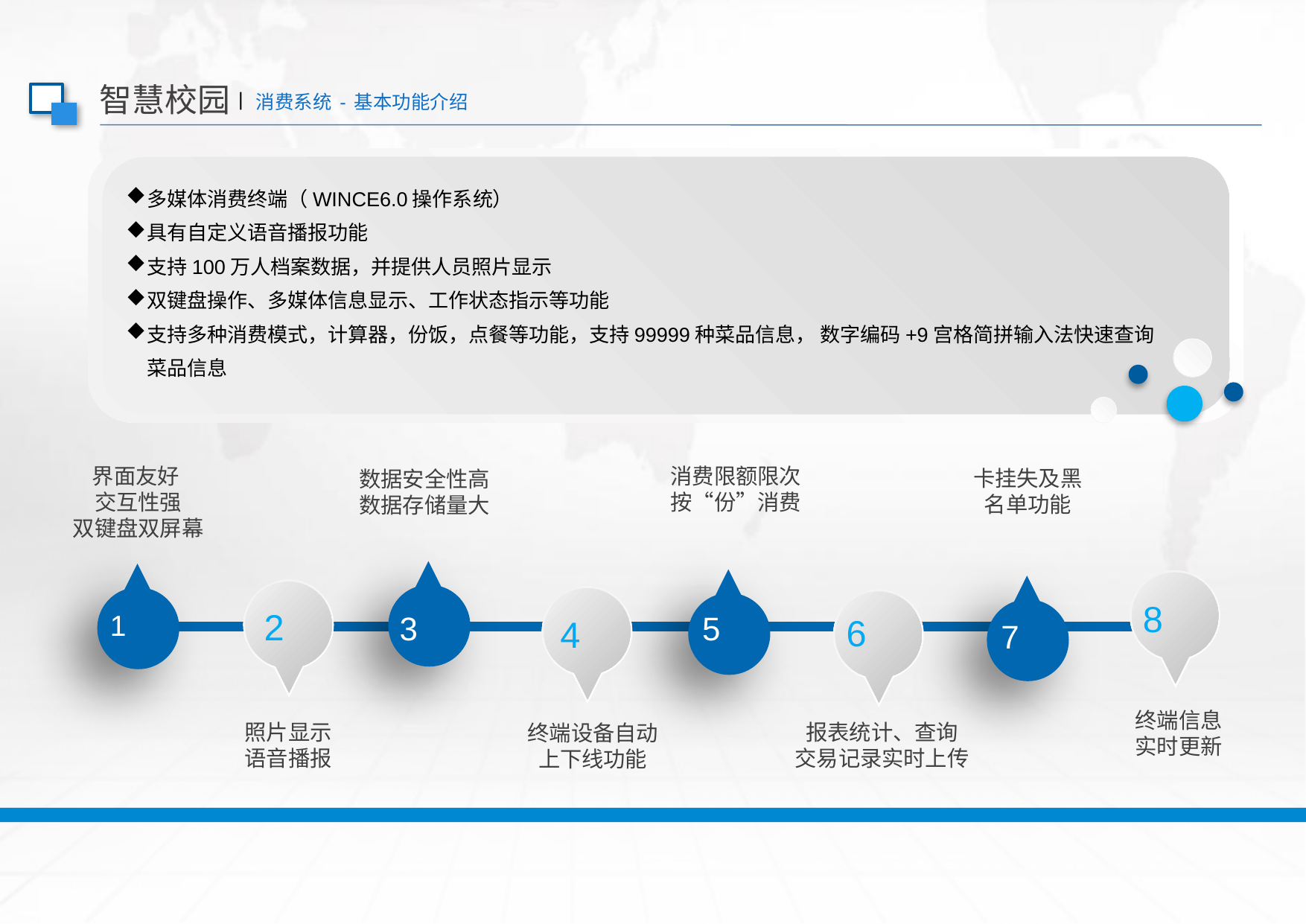

智慧校园| 消费系统-基本功能介绍

多媒体消费终端（WINCE6.0操作系统）
具有自定义语音播报功能
支持100万人档案数据，并提供人员照片显示
双键盘操作、多媒体信息显示、工作状态指示等功能
支持多种消费模式，计算器，份饭，点餐等功能，支持99999种菜品信息， 数字编码+9宫格简拼输入法快速查询菜品信息

界面友好
交互性强
双键盘双屏幕

消费限额限次
按“份”消费
卡挂失及黑名单功能
数据安全性高
数据存储量大

8
2
1
3
5
6
4
7
终端信息实时更新
照片显示
语音播报
报表统计、查询
交易记录实时上传
终端设备自动上下线功能